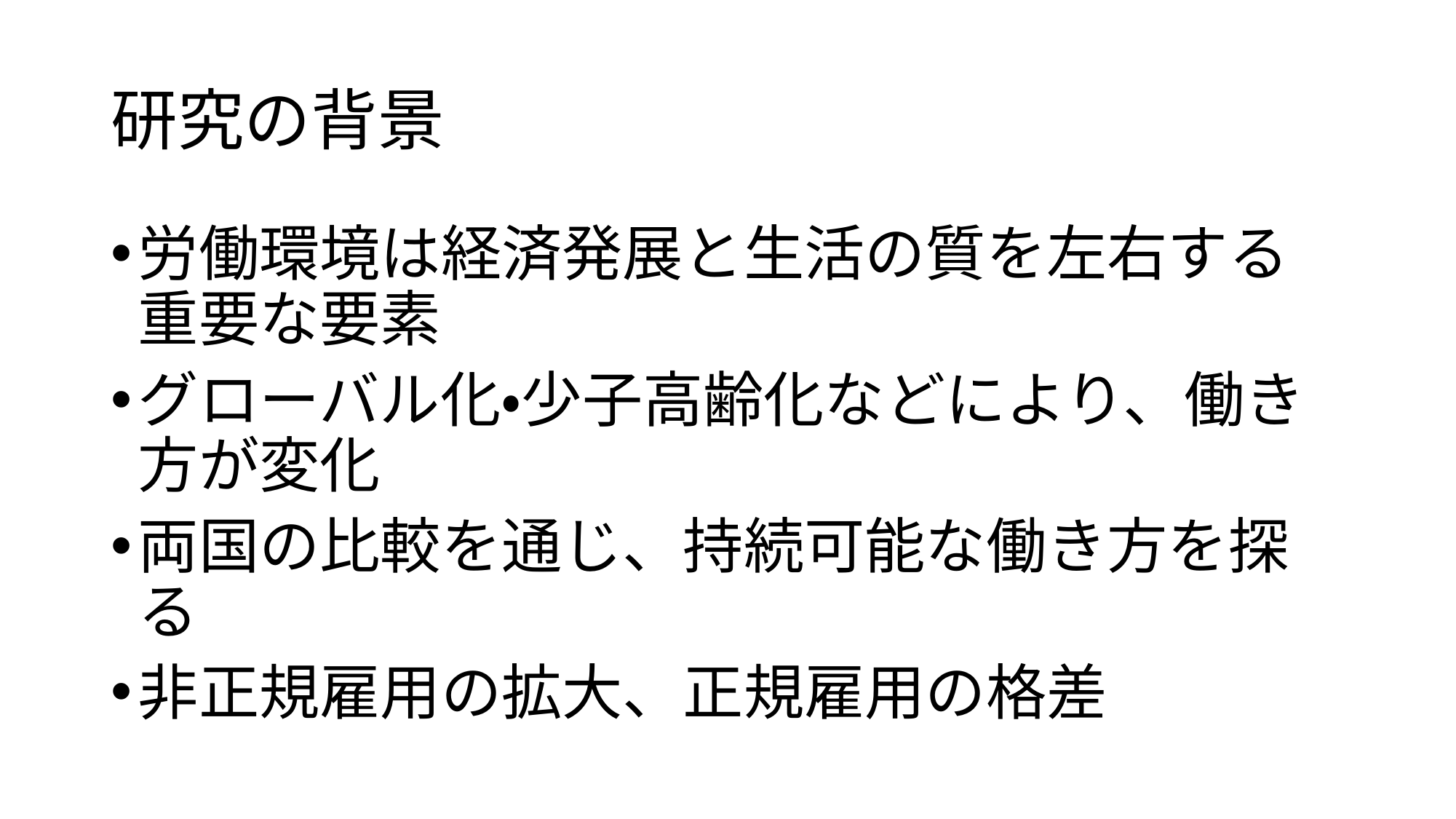

# 研究の背景
労働環境は経済発展と生活の質を左右する重要な要素
グローバル化・少子高齢化などにより、働き方が変化
両国の比較を通じ、持続可能な働き方を探る
非正規雇用の拡大、正規雇用の格差